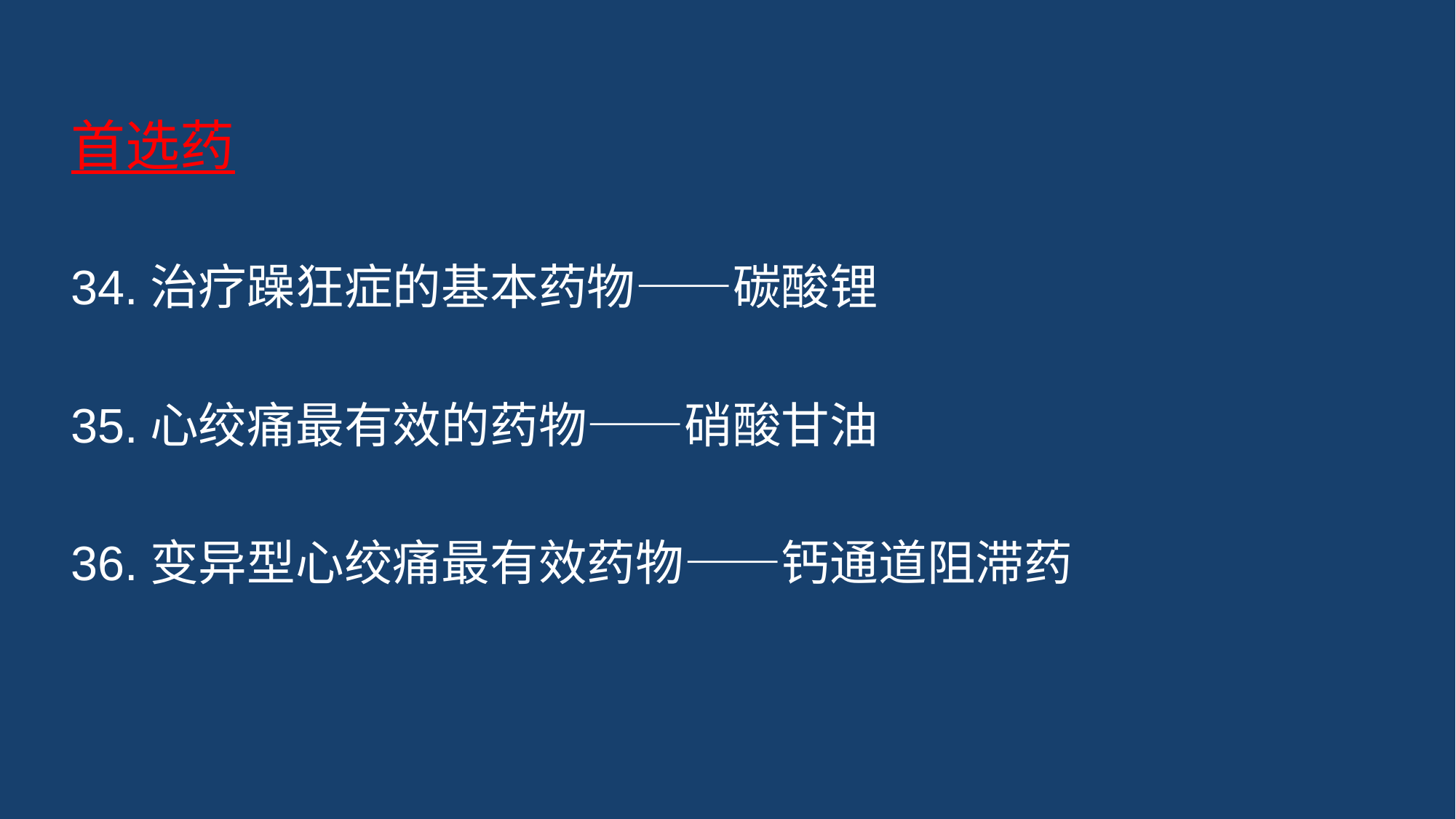

首选药
34.治疗躁狂症的基本药物——碳酸锂
35.心绞痛最有效的药物——硝酸甘油
36.变异型心绞痛最有效药物——钙通道阻滞药